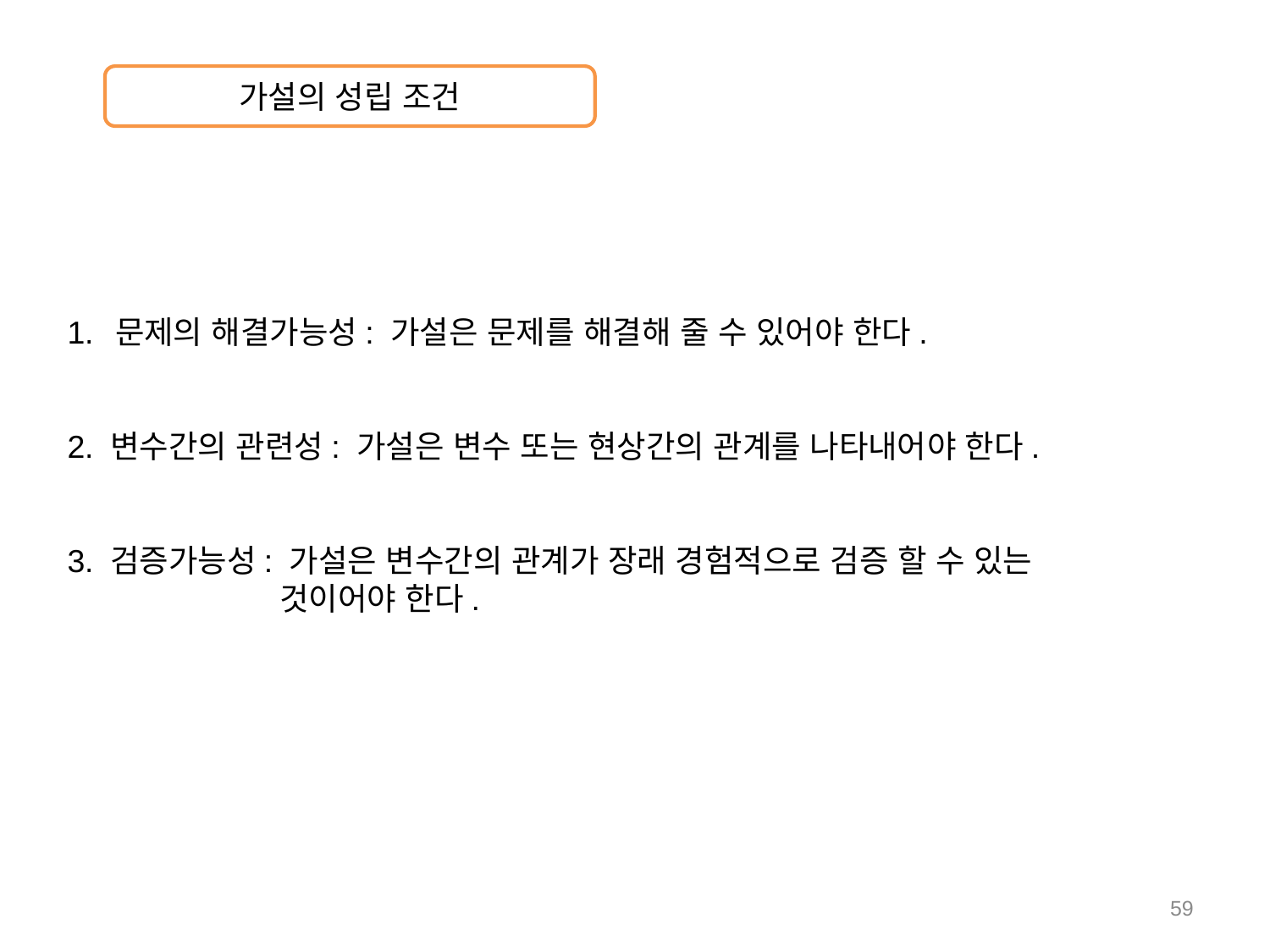

가설의 성립 조건
문제의 해결가능성: 가설은 문제를 해결해 줄 수 있어야 한다.

2. 변수간의 관련성: 가설은 변수 또는 현상간의 관계를 나타내어야 한다.

3. 검증가능성: 가설은 변수간의 관계가 장래 경험적으로 검증 할 수 있는
                       것이어야 한다.

59